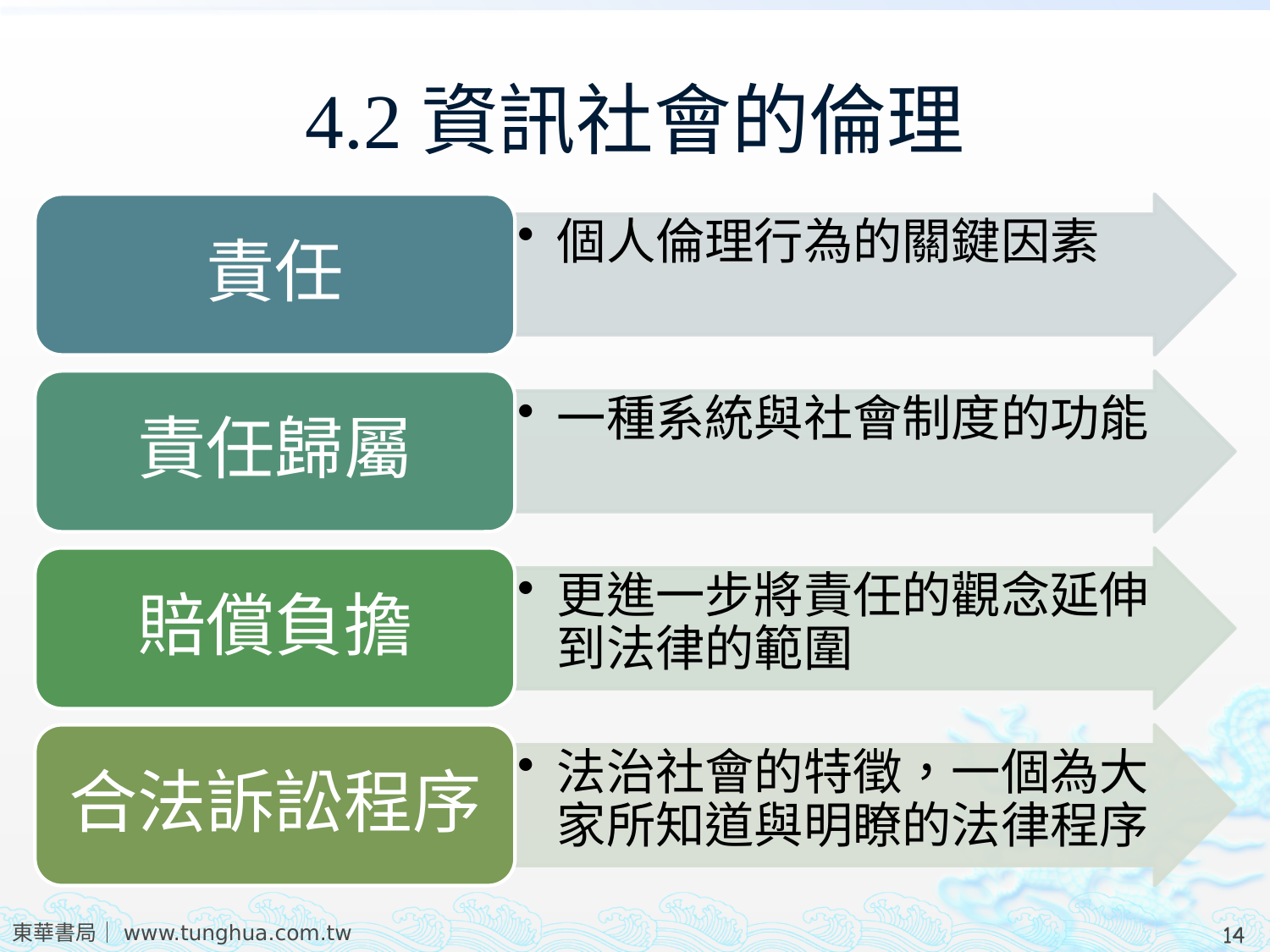

# 4.2資訊社會的倫理
個人倫理行為的關鍵因素
責任
一種系統與社會制度的功能
責任歸屬
更進一步將責任的觀念延伸到法律的範圍
賠償負擔
法治社會的特徵，一個為大家所知道與明瞭的法律程序
合法訴訟程序